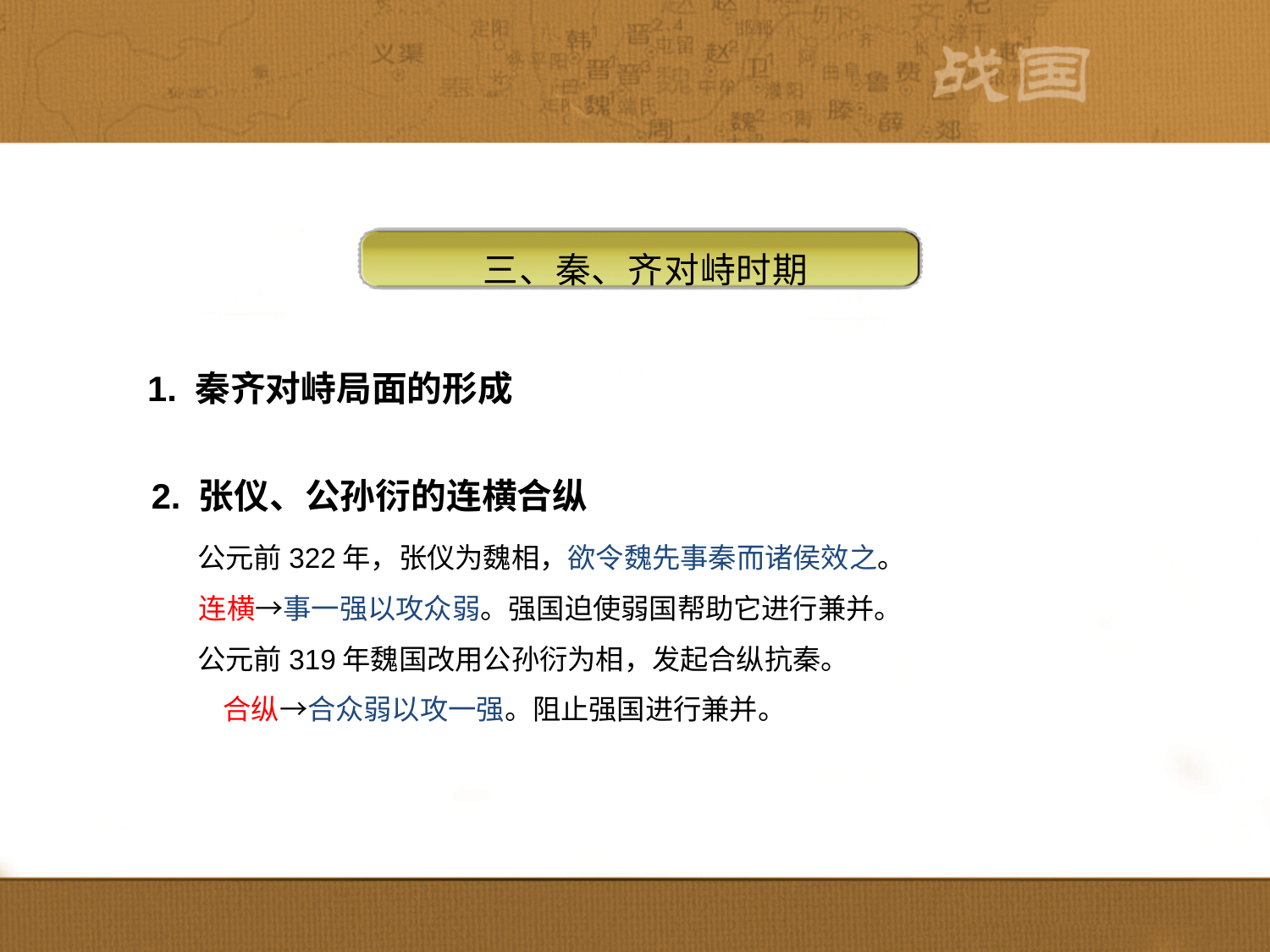

三、秦、齐对峙时期
1. 秦齐对峙局面的形成
2. 张仪、公孙衍的连横合纵
　　公元前322年，张仪为魏相，欲令魏先事秦而诸侯效之。
        连横→事一强以攻众弱。强国迫使弱国帮助它进行兼并。
　　公元前319年魏国改用公孙衍为相，发起合纵抗秦。
　　    合纵→合众弱以攻一强。阻止强国进行兼并。